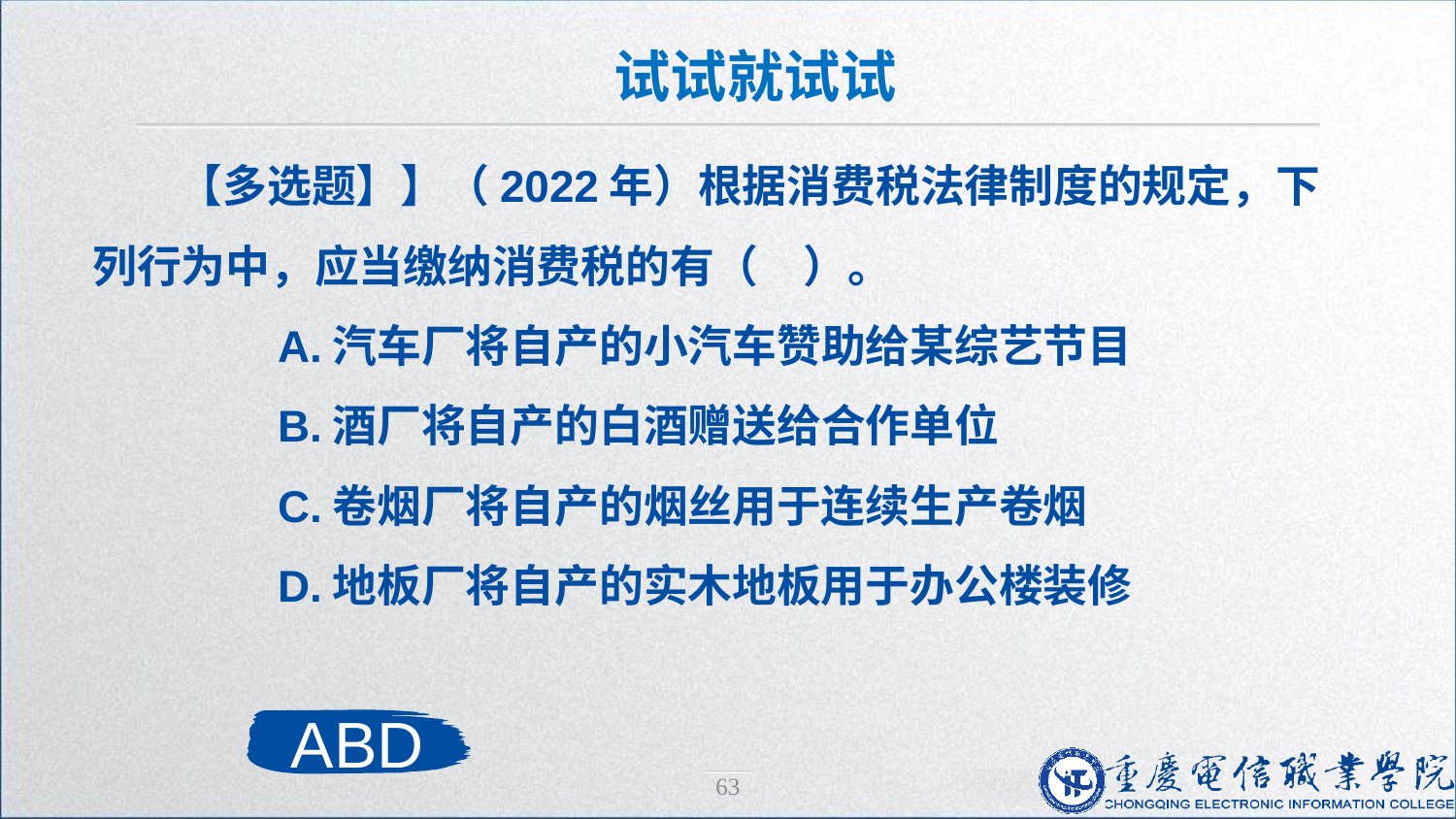

试试就试试
【多选题】】（2022年）根据消费税法律制度的规定，下列行为中，应当缴纳消费税的有（　）。
　　A.汽车厂将自产的小汽车赞助给某综艺节目
　　B.酒厂将自产的白酒赠送给合作单位
　　C.卷烟厂将自产的烟丝用于连续生产卷烟
　　D.地板厂将自产的实木地板用于办公楼装修
ABD

63